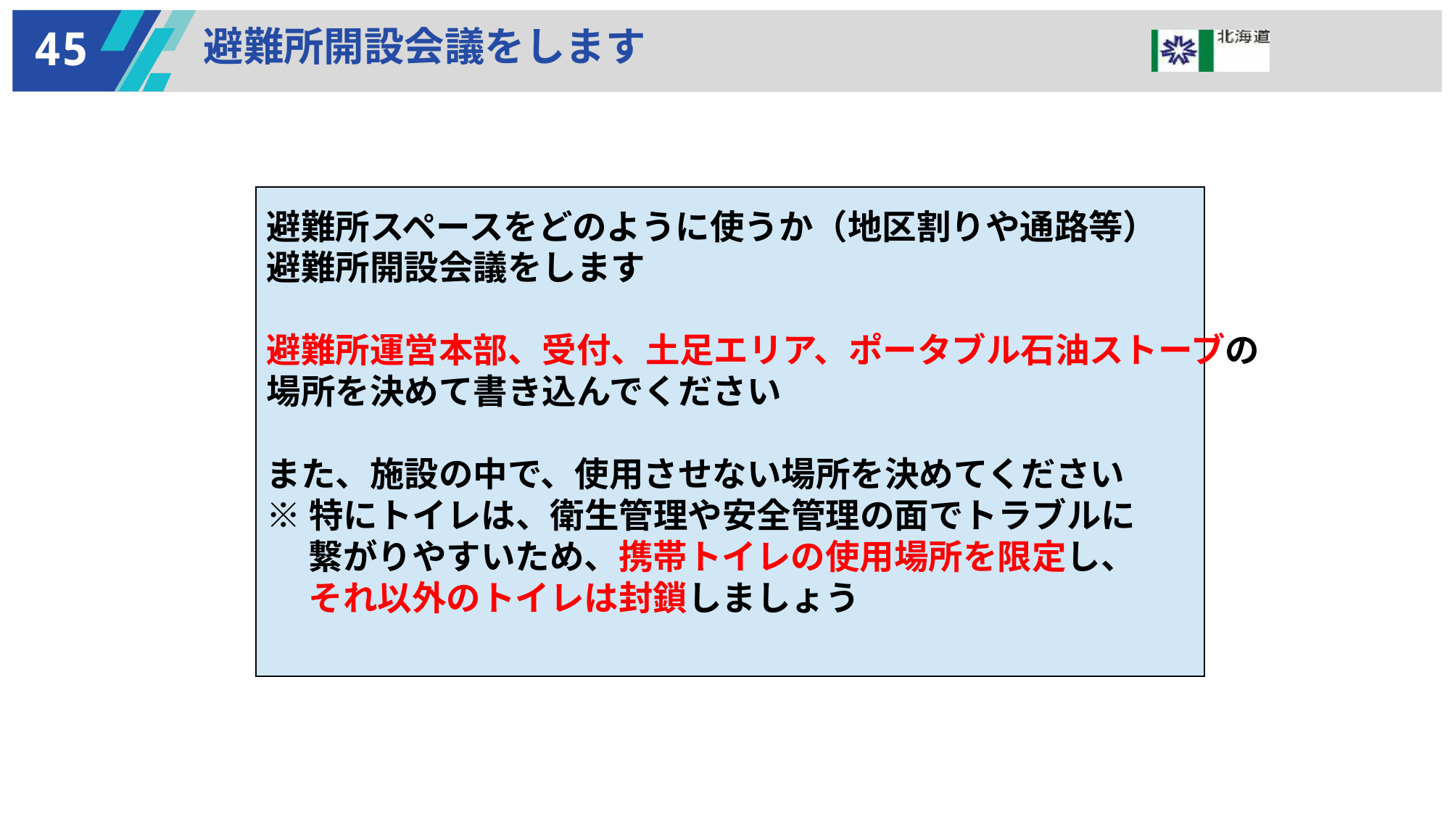

45
避難所開設会議をします
避難所スペースをどのように使うか（地区割りや通路等）
避難所開設会議をします

避難所運営本部、受付、土足エリア、ポータブル石油ストーブの
場所を決めて書き込んでください

また、施設の中で、使用させない場所を決めてください
※特にトイレは、衛生管理や安全管理の面でトラブルに
　 繋がりやすいため、携帯トイレの使用場所を限定し、
　 それ以外のトイレは封鎖しましょう